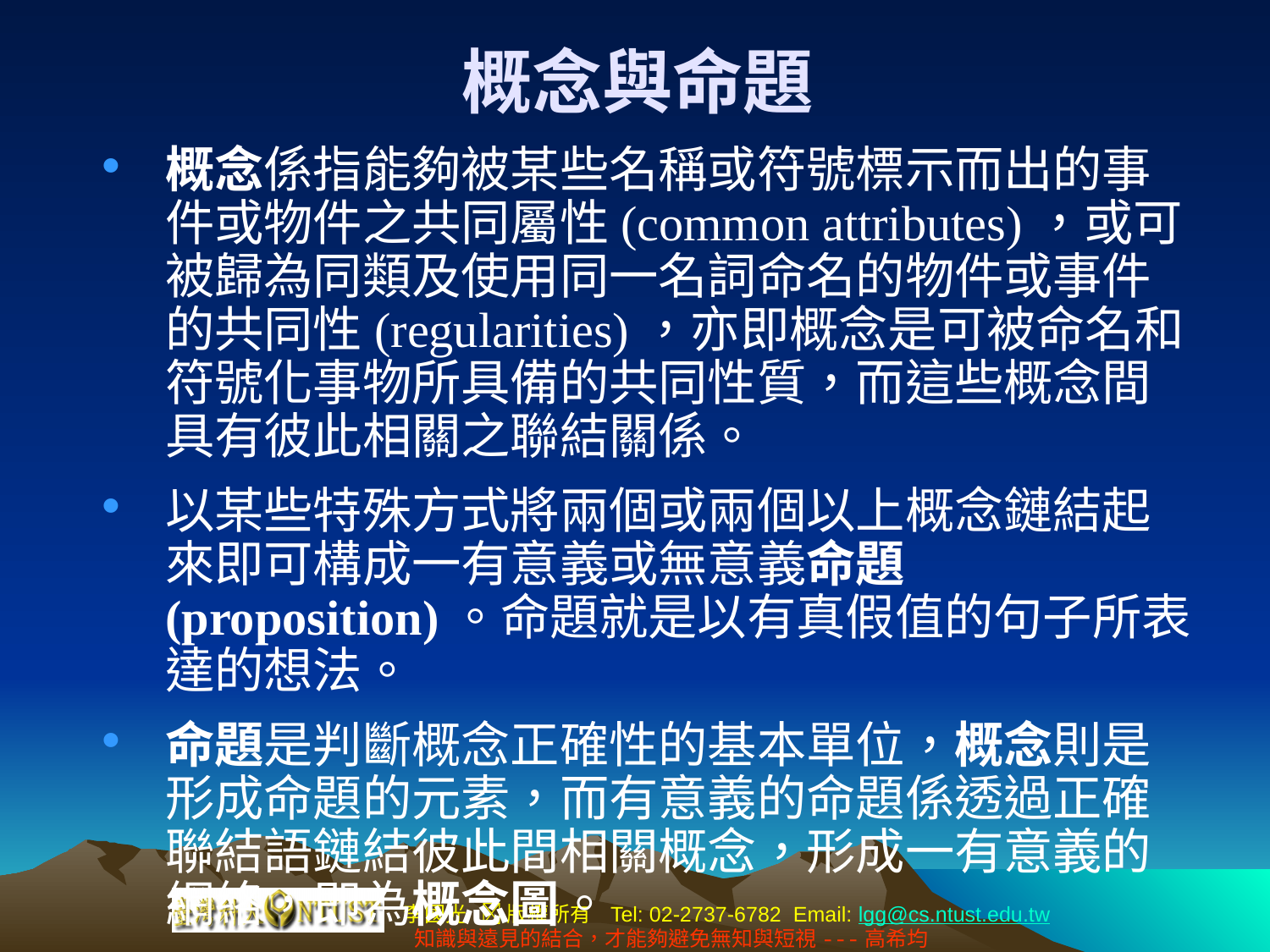

# 概念與命題
概念係指能夠被某些名稱或符號標示而出的事件或物件之共同屬性(common attributes)，或可被歸為同類及使用同一名詞命名的物件或事件的共同性(regularities)，亦即概念是可被命名和符號化事物所具備的共同性質，而這些概念間具有彼此相關之聯結關係。
以某些特殊方式將兩個或兩個以上概念鏈結起來即可構成一有意義或無意義命題(proposition)。命題就是以有真假值的句子所表達的想法。
命題是判斷概念正確性的基本單位，概念則是形成命題的元素，而有意義的命題係透過正確聯結語鏈結彼此間相關概念，形成一有意義的網絡，即為概念圖。